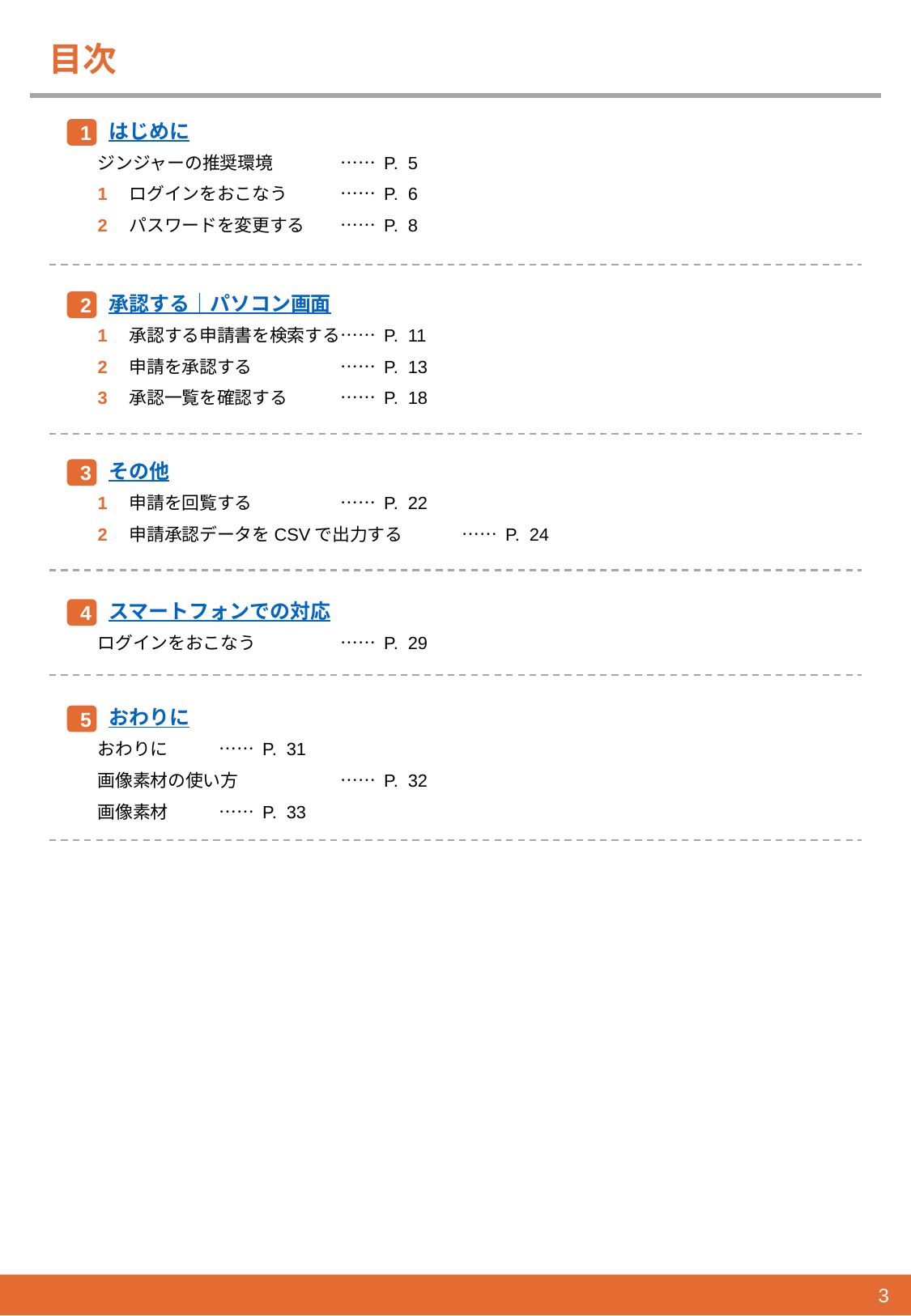

# 目次
はじめに
1
ジンジャーの推奨環境	…… P.  5
1　ログインをおこなう　	…… P.  6
2　パスワードを変更する　	…… P.  8
承認する｜パソコン画面
2
1　承認する申請書を検索する	…… P.  11
2　申請を承認する	…… P.  13
3　承認一覧を確認する	…… P.  18
その他
3
1　申請を回覧する	…… P.  22
2　申請承認データをCSVで出力する	…… P.  24
スマートフォンでの対応
4
ログインをおこなう	…… P.  29
おわりに
5
おわりに	…… P.  31
画像素材の使い方	…… P.  32
画像素材	…… P.  33
3